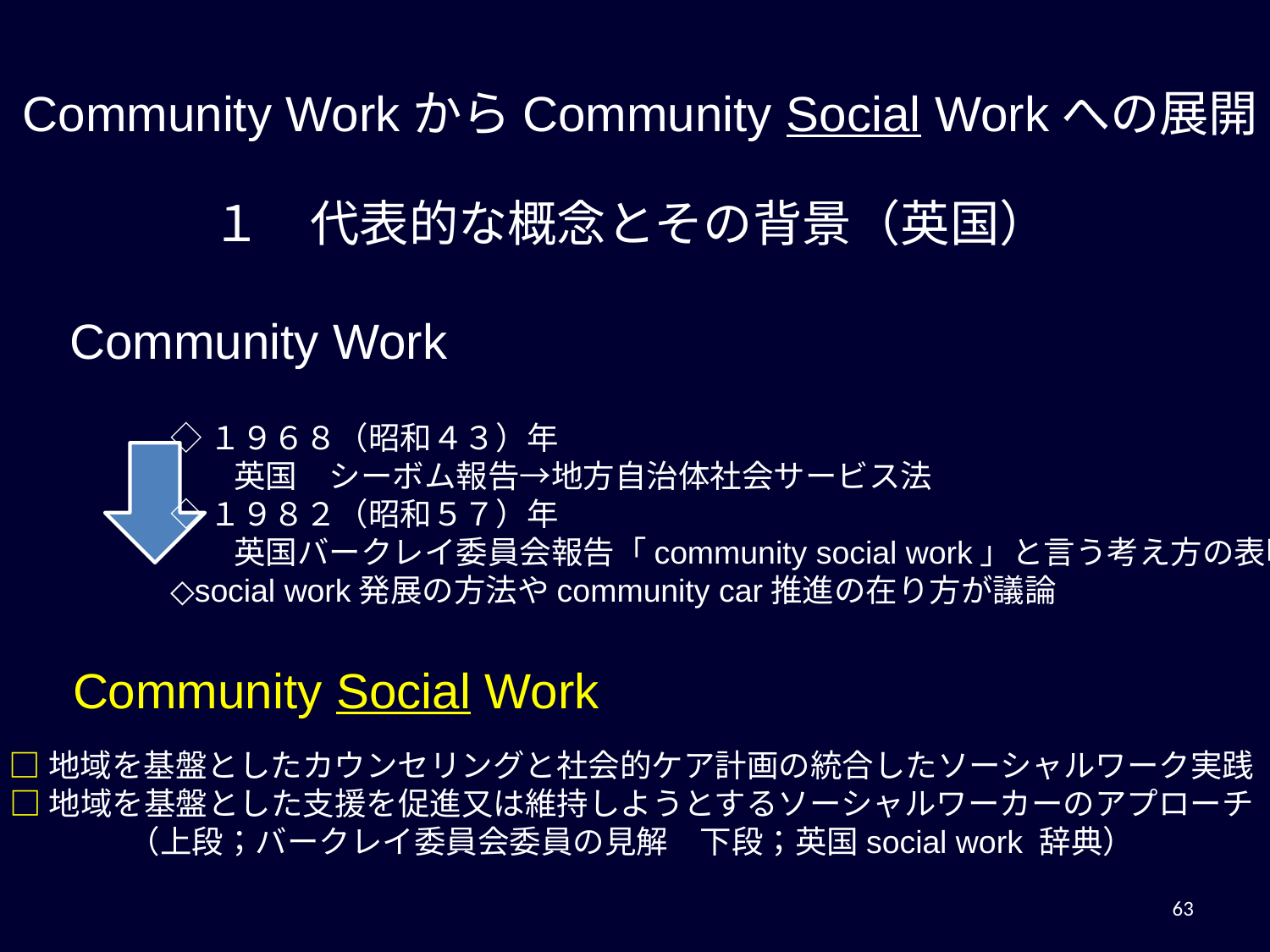

Community WorkからCommunity Social Workへの展開
１　代表的な概念とその背景（英国）
Community Work
◇１９６８（昭和４３）年
　　英国　シーボム報告→地方自治体社会サービス法
◇１９８２（昭和５７）年
　　英国バークレイ委員会報告「community social work」と言う考え方の表明
◇social work発展の方法やcommunity car推進の在り方が議論

Community Social Work
□地域を基盤としたカウンセリングと社会的ケア計画の統合したソーシャルワーク実践
□地域を基盤とした支援を促進又は維持しようとするソーシャルワーカーのアプローチ
（上段；バークレイ委員会委員の見解　下段；英国social work 辞典）
63